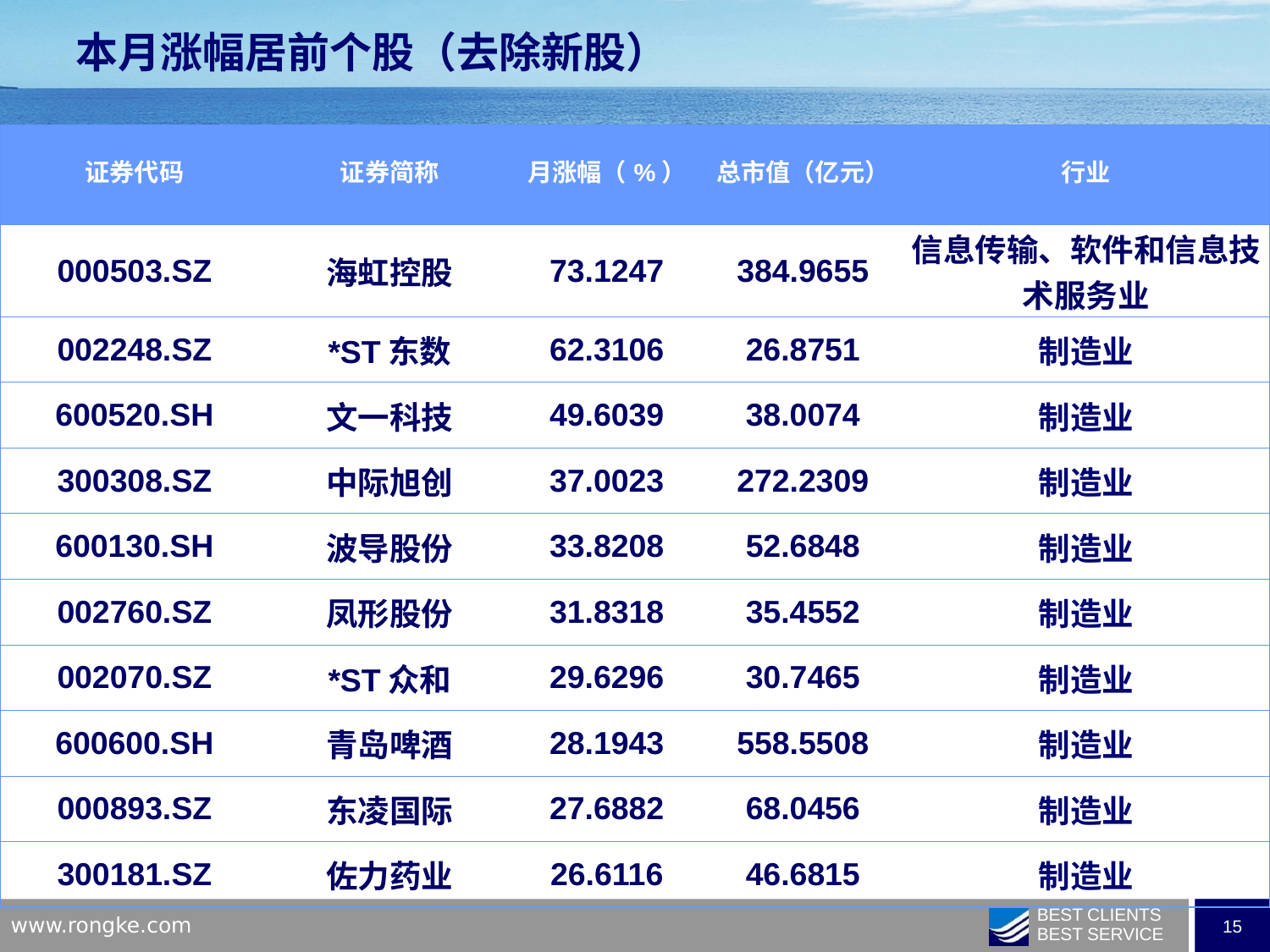

本月涨幅居前个股（去除新股）
| 证券代码 | 证券简称 | 月涨幅（%） | 总市值（亿元） | 行业 |
| --- | --- | --- | --- | --- |
| 000503.SZ | 海虹控股 | 73.1247 | 384.9655 | 信息传输、软件和信息技术服务业 |
| 002248.SZ | \*ST东数 | 62.3106 | 26.8751 | 制造业 |
| 600520.SH | 文一科技 | 49.6039 | 38.0074 | 制造业 |
| 300308.SZ | 中际旭创 | 37.0023 | 272.2309 | 制造业 |
| 600130.SH | 波导股份 | 33.8208 | 52.6848 | 制造业 |
| 002760.SZ | 凤形股份 | 31.8318 | 35.4552 | 制造业 |
| 002070.SZ | \*ST众和 | 29.6296 | 30.7465 | 制造业 |
| 600600.SH | 青岛啤酒 | 28.1943 | 558.5508 | 制造业 |
| 000893.SZ | 东凌国际 | 27.6882 | 68.0456 | 制造业 |
| 300181.SZ | 佐力药业 | 26.6116 | 46.6815 | 制造业 |
|  |  |  |  |  |